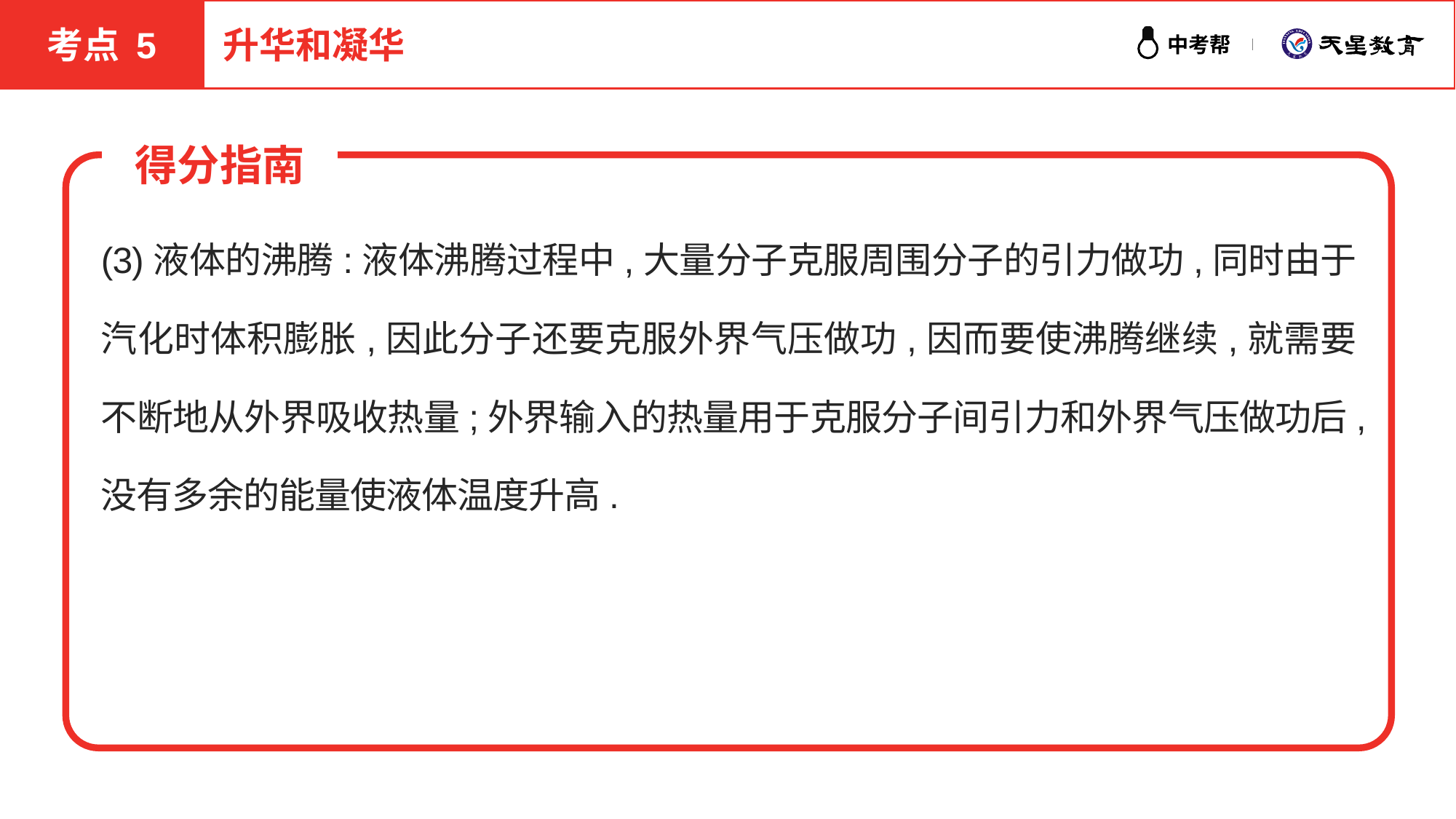

考点 5
升华和凝华
得分指南

(3)液体的沸腾:液体沸腾过程中,大量分子克服周围分子的引力做功,同时由于汽化时体积膨胀,因此分子还要克服外界气压做功,因而要使沸腾继续,就需要不断地从外界吸收热量;外界输入的热量用于克服分子间引力和外界气压做功后,没有多余的能量使液体温度升高.